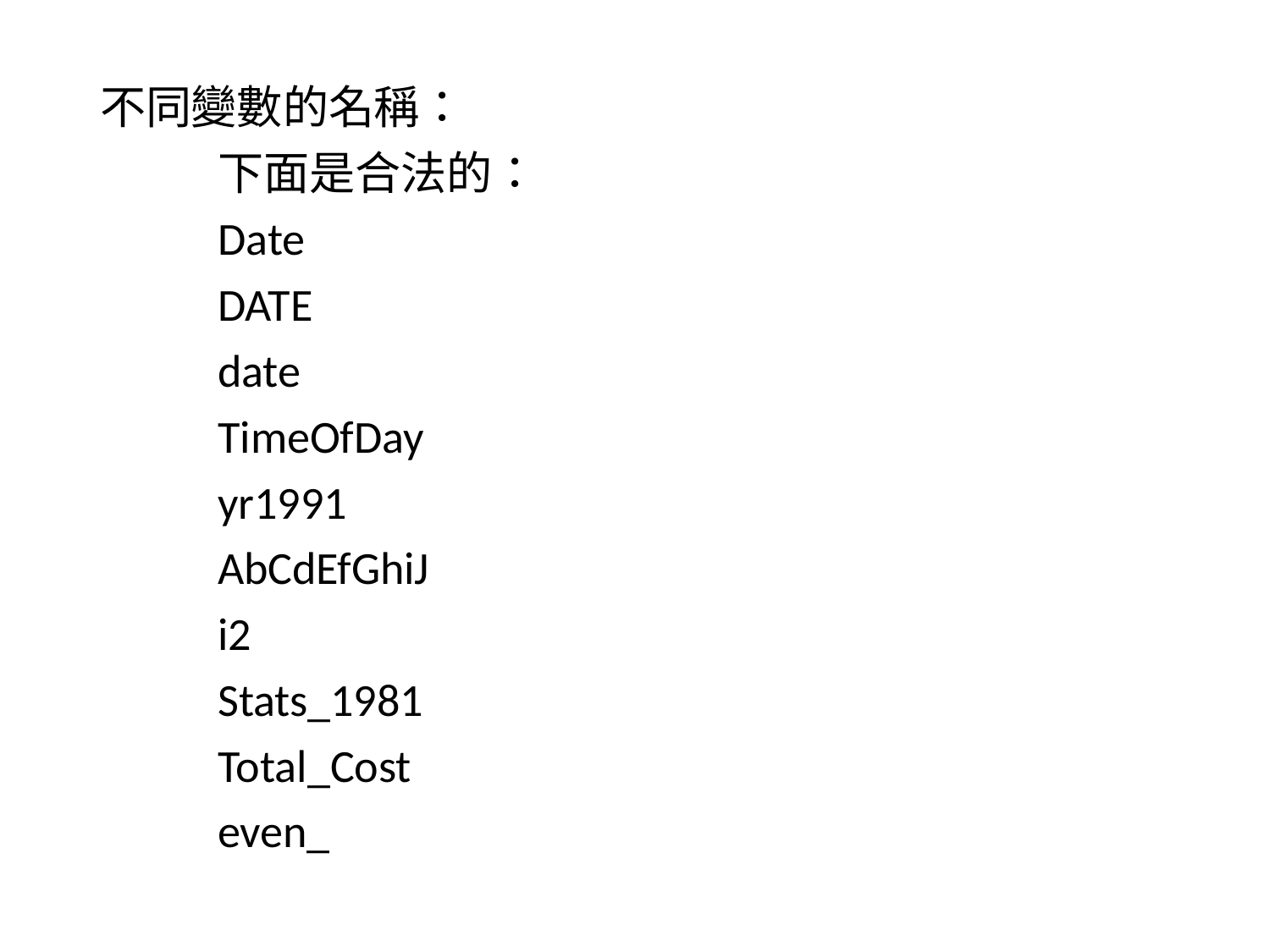

不同變數的名稱：
	下面是合法的：
		Date
		DATE
		date
		TimeOfDay
		yr1991
		AbCdEfGhiJ
		i2
		Stats_1981
		Total_Cost
		even_